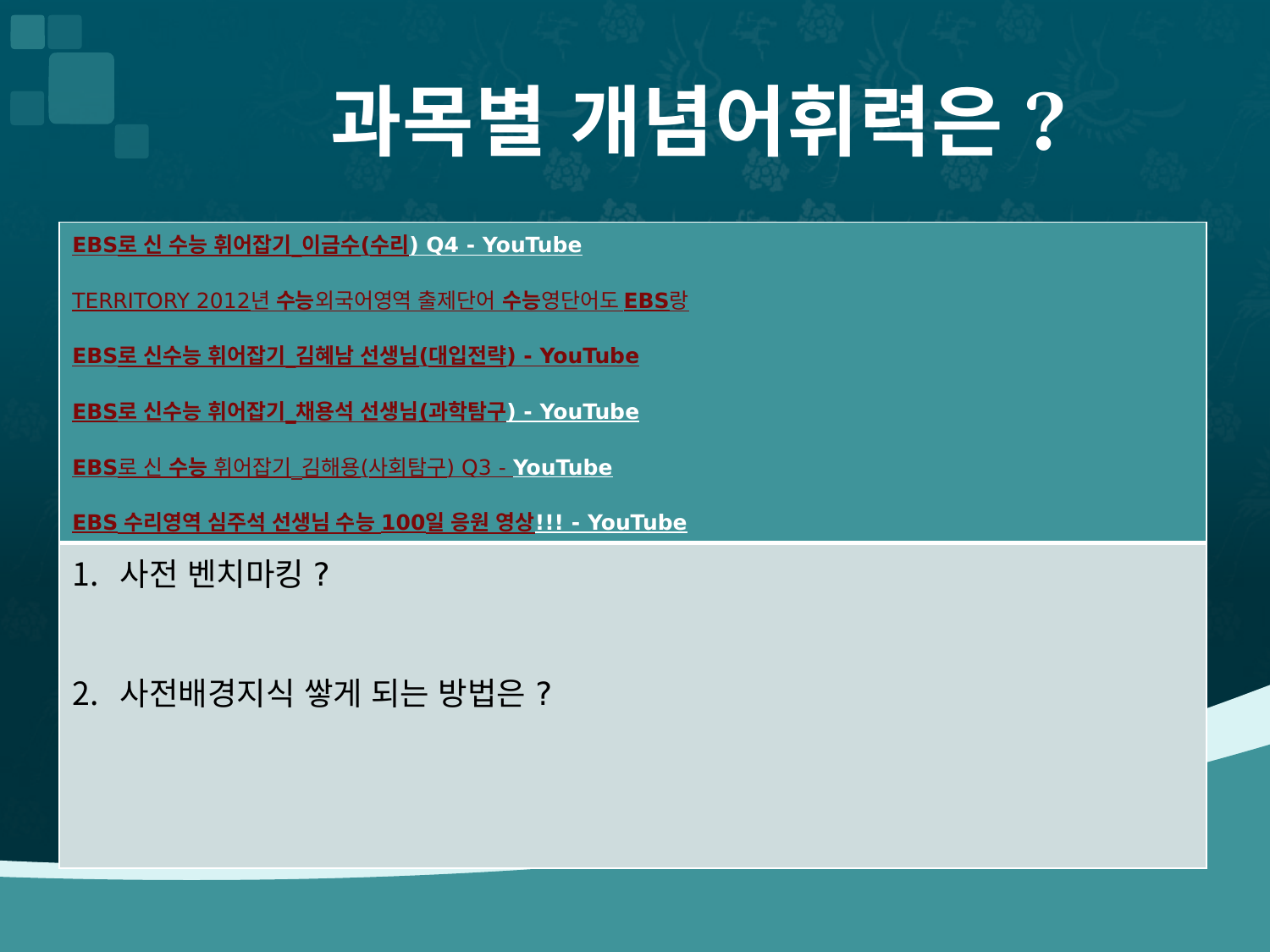

# 과목별 개념어휘력은?
| EBS로 신 수능 휘어잡기\_이금수(수리) Q4 - YouTube TERRITORY 2012년 수능외국어영역 출제단어 수능영단어도 EBS랑 EBS로 신수능 휘어잡기\_김혜남 선생님(대입전략) - YouTube EBS로 신수능 휘어잡기\_채용석 선생님(과학탐구) - YouTube EBS로 신 수능 휘어잡기\_김해용(사회탐구) Q3 - YouTube EBS 수리영역 심주석 선생님 수능 100일 응원 영상!!! - YouTube |
| --- |
| 사전 벤치마킹? 사전배경지식 쌓게 되는 방법은? |